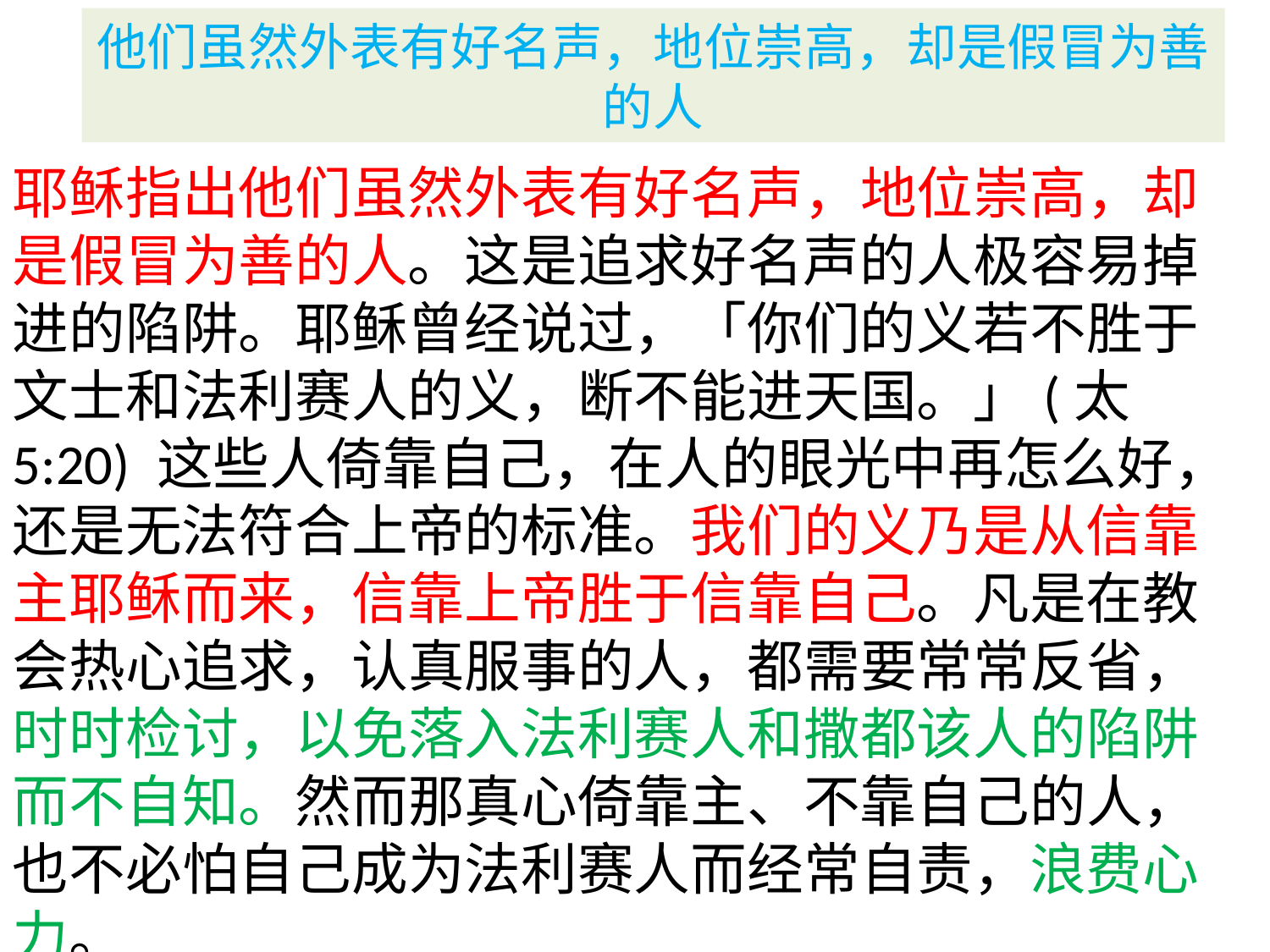

# 他们虽然外表有好名声，地位崇高，却是假冒为善的人
耶稣指出他们虽然外表有好名声，地位崇高，却是假冒为善的人。这是追求好名声的人极容易掉进的陷阱。耶稣曾经说过，「你们的义若不胜于文士和法利赛人的义，断不能进天国。」(太 5:20) 这些人倚靠自己，在人的眼光中再怎么好，还是无法符合上帝的标准。我们的义乃是从信靠主耶稣而来，信靠上帝胜于信靠自己。凡是在教会热心追求，认真服事的人，都需要常常反省，时时检讨，以免落入法利赛人和撒都该人的陷阱而不自知。然而那真心倚靠主、不靠自己的人，也不必怕自己成为法利赛人而经常自责，浪费心力。